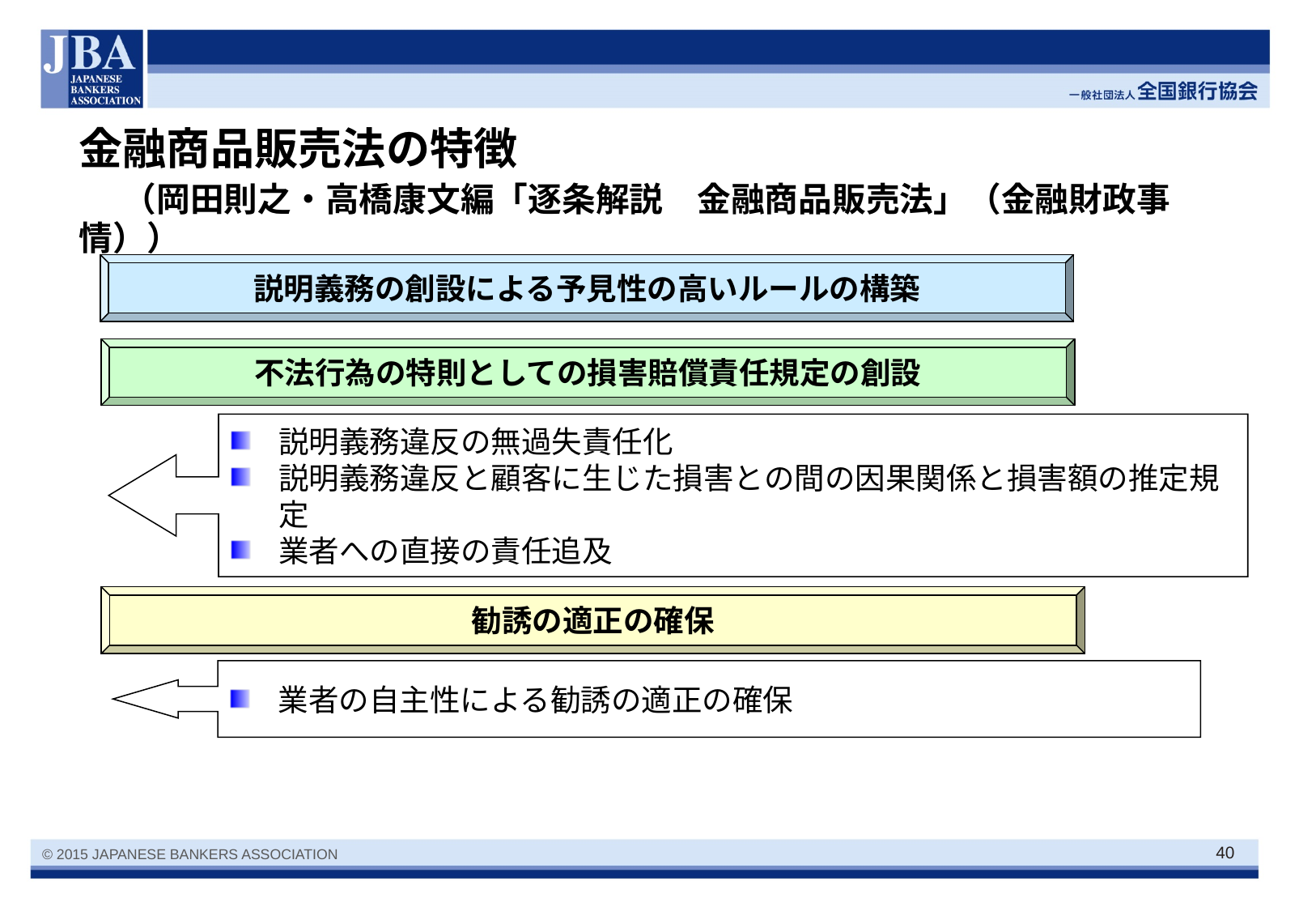

# 金融商品販売法の特徴 　（岡田則之・高橋康文編「逐条解説　金融商品販売法」（金融財政事情））
説明義務の創設による予見性の高いルールの構築
不法行為の特則としての損害賠償責任規定の創設
説明義務違反の無過失責任化
説明義務違反と顧客に生じた損害との間の因果関係と損害額の推定規定
業者への直接の責任追及
勧誘の適正の確保
業者の自主性による勧誘の適正の確保